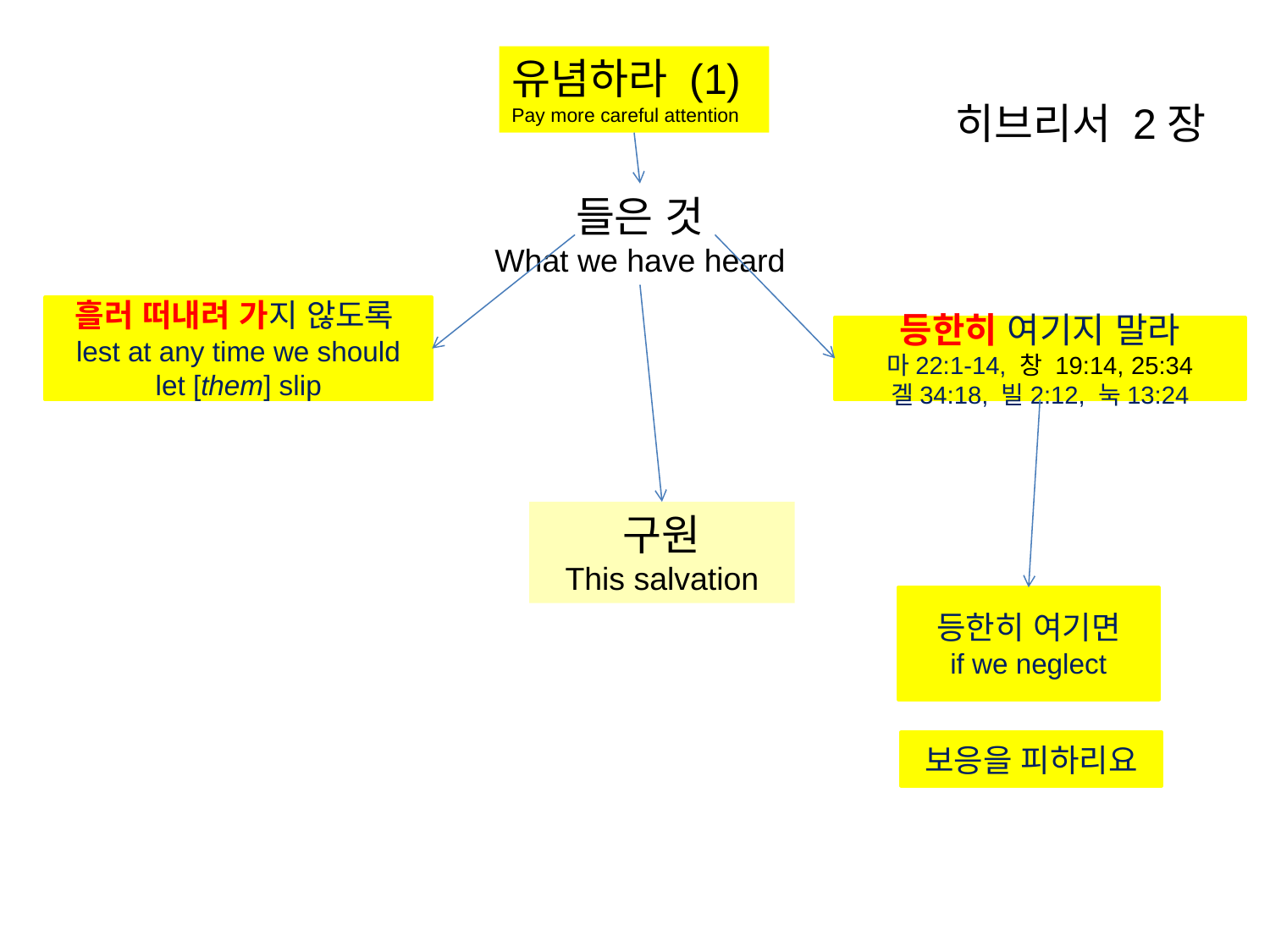

# 히브리서 2장
유념하라 (1)
Pay more careful attention
들은 것
What we have heard
흘러 떠내려 가지 않도록lest at any time we should let [them] slip
등한히 여기지 말라
마22:1-14, 창 19:14, 25:34
겔34:18, 빌2:12, 눅13:24
구원
This salvation
등한히 여기면
if we neglect
보응을 피하리요